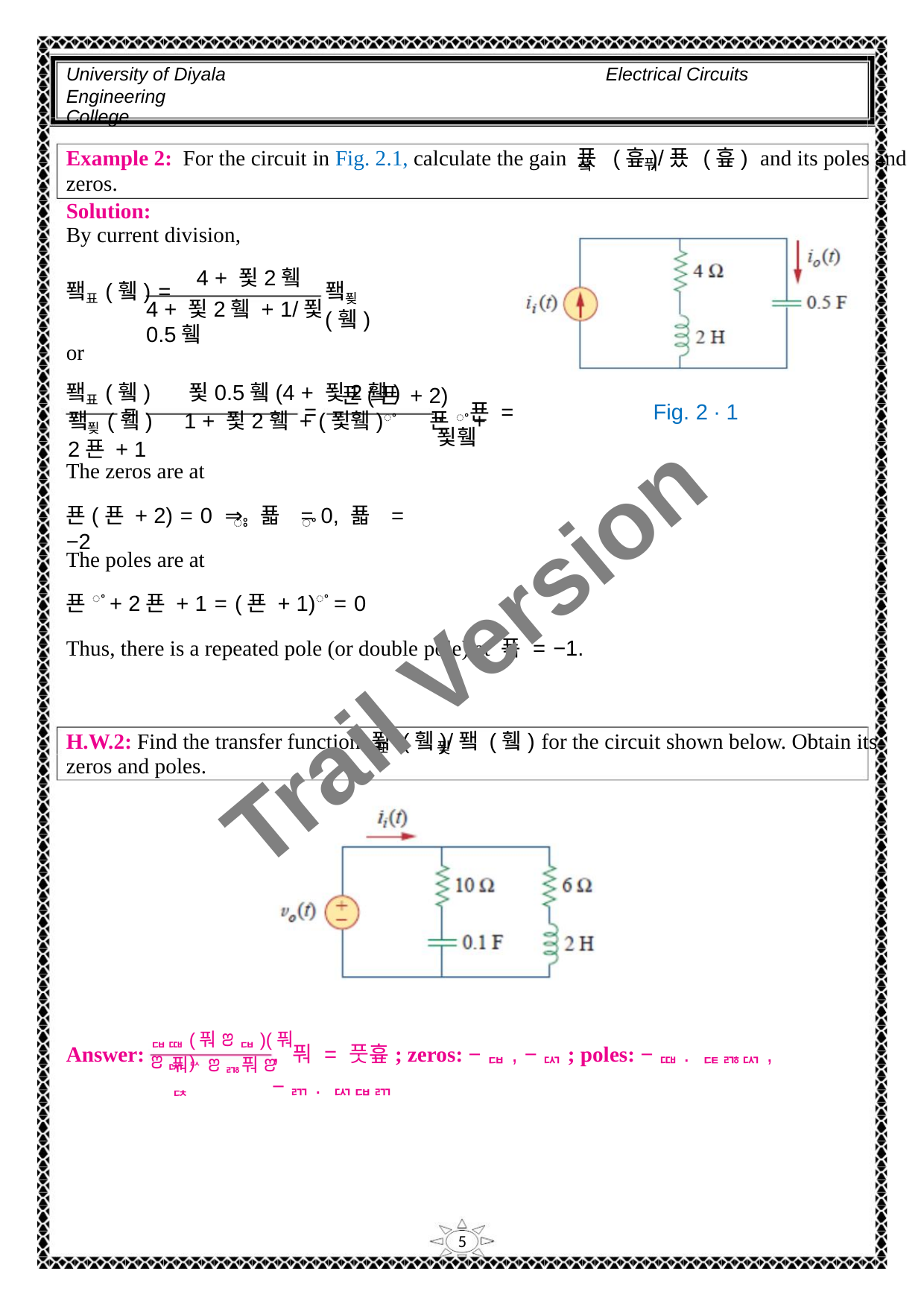

University of Diyala
Engineering College
Electrical Circuits
Example 2: For the circuit in Fig. 2.1, calculate the gain 푰 (흎)/푰 (흎) and its poles and
풐
풔
zeros.
Solution:
By current division,
4 + 푗2휔
4 + 푗2휔 + 1/푗0.5휔
퐼표(휔) =
퐼푖(휔)
or
퐼표(휔) 푗0.5휔(4 + 푗2휔)
퐼푖(휔) 1 + 푗2휔 + (푗휔)ꢀ 푠ꢀ + 2푠 + 1
푠(푠 + 2)
=
=
, 푠 = 푗휔
Fig. 2 ∙ 1
The zeros are at
푠(푠 + 2) = 0 ⇒ 푧 = 0, 푧 = −2
ꢁ
ꢀ
The poles are at
푠ꢀ + 2푠 + 1 = (푠 + 1)ꢀ = 0
Thus, there is a repeated pole (or double pole) at 푝 = −1.
Trail Version
Trail Version
Trail Version
Trail Version
Trail Version
Trail Version
Trail Version
Trail Version
Trail Version
Trail Version
Trail Version
Trail Version
Trail Version
H.W.2: Find the transfer function 푉 (휔)/퐼 (휔) for the circuit shown below. Obtain its
표
푖
zeros and poles.
ퟏퟎ(풔ꢂퟏ)(풔ꢂퟑ)
, 풔 = 풋흎; zeros: −ퟏ, −ퟑ; poles: −ퟎ. ퟔퟖퟑ, −ퟕ. ퟑퟏퟕ
Answer:
풔ퟐꢂퟖ풔ꢂퟓ
5